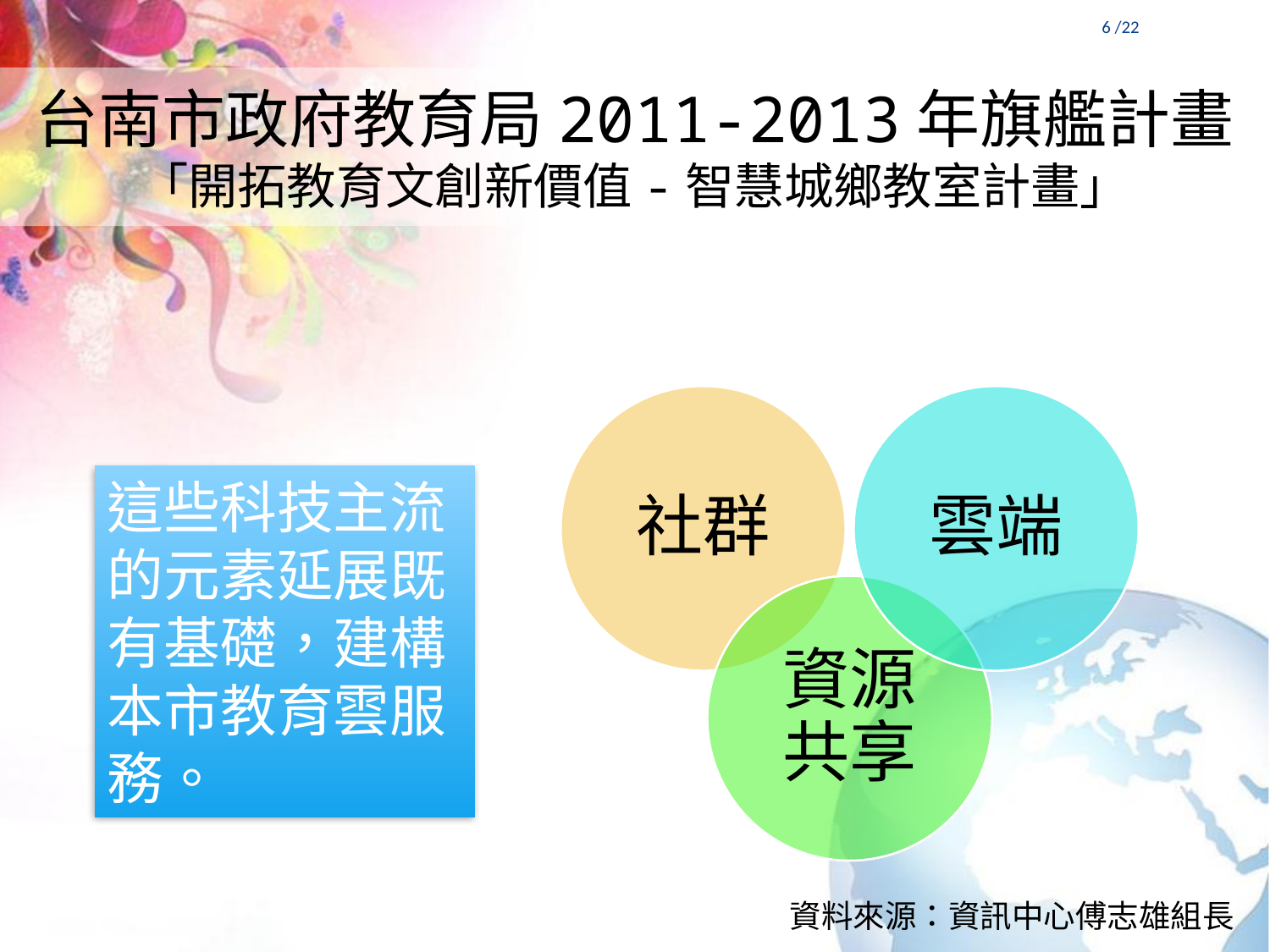

6 /22
# 台南市政府教育局2011-2013年旗艦計畫 「開拓教育文創新價值-智慧城鄉教室計畫」

社群
資源共享
雲端
這些科技主流的元素延展既有基礎，建構本市教育雲服務。
資料來源：資訊中心傅志雄組長